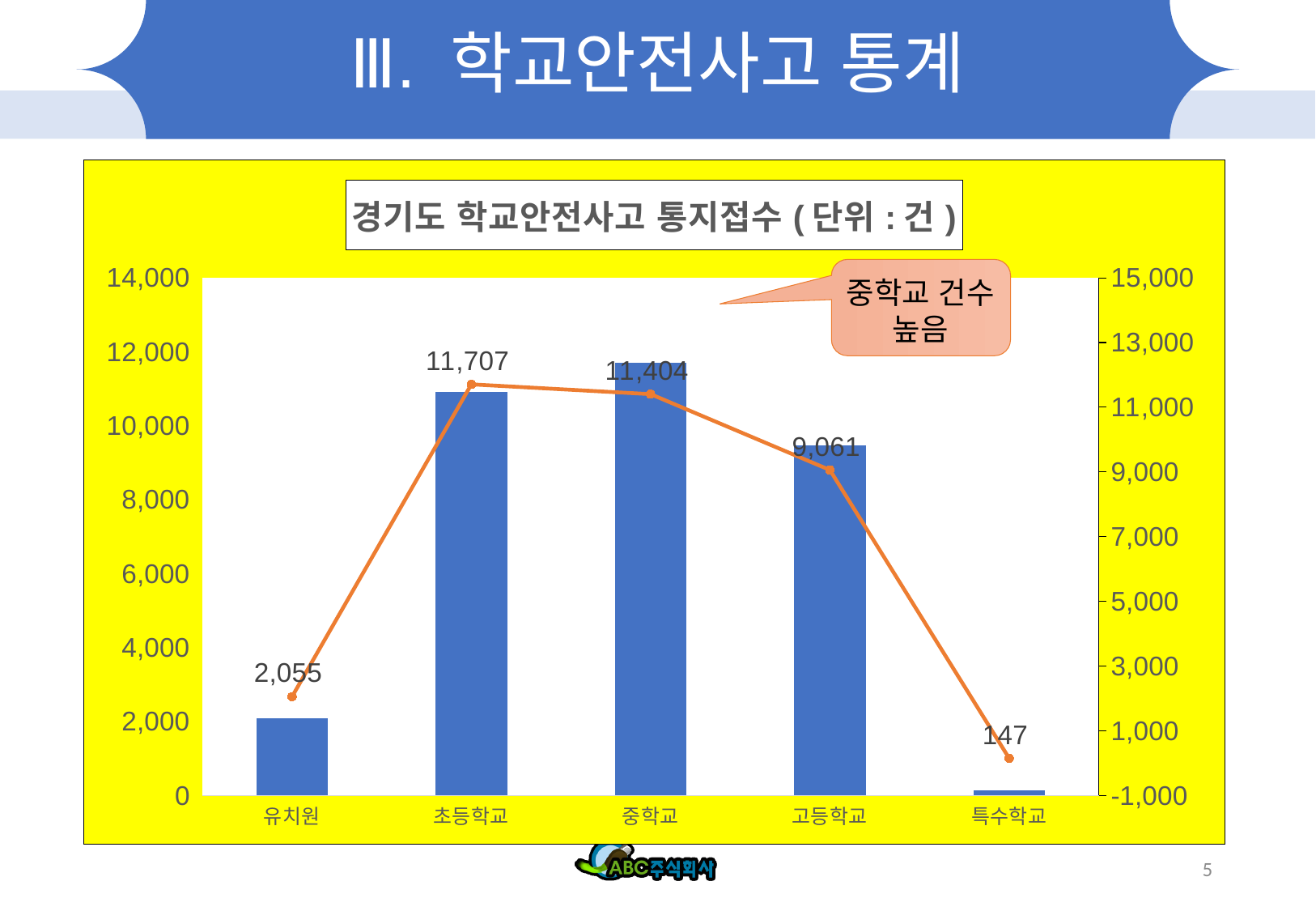

# Ⅲ. 학교안전사고 통계

### Chart: 경기도 학교안전사고 통지접수(단위:건)

| Category | 2019년 | 2020년 |
|---|---|---|
| 유치원 | 2080.0 | 2055.0 |
| 초등학교 | 10919.0 | 11707.0 |
| 중학교 | 11708.0 | 11404.0 |
| 고등학교 | 9471.0 | 9061.0 |
| 특수학교 | 140.0 | 147.0 |
중학교 건수
높음
5